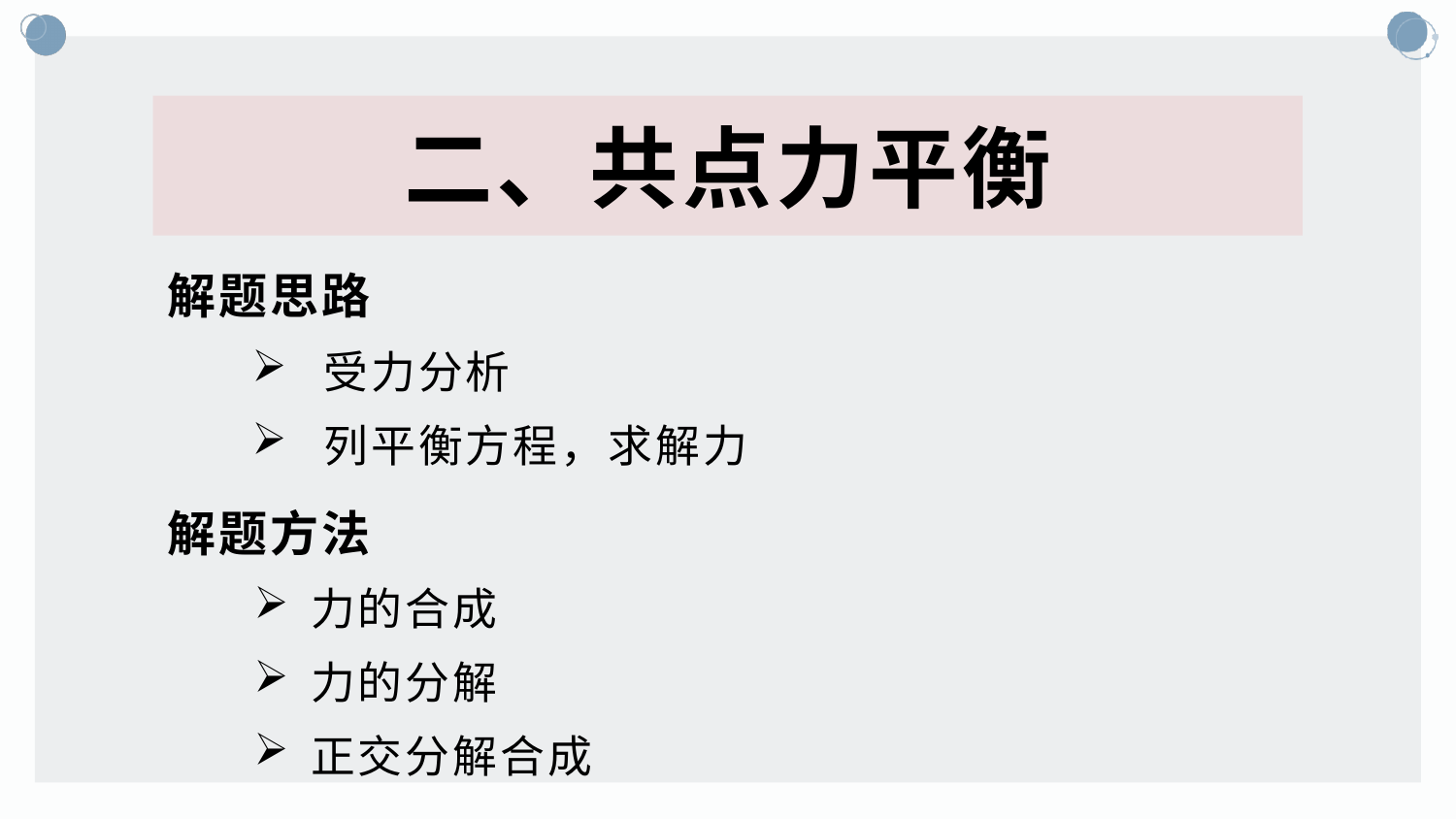

# 二、共点力平衡
解题思路
受力分析
列平衡方程，求解力
解题方法
力的合成
力的分解
正交分解合成